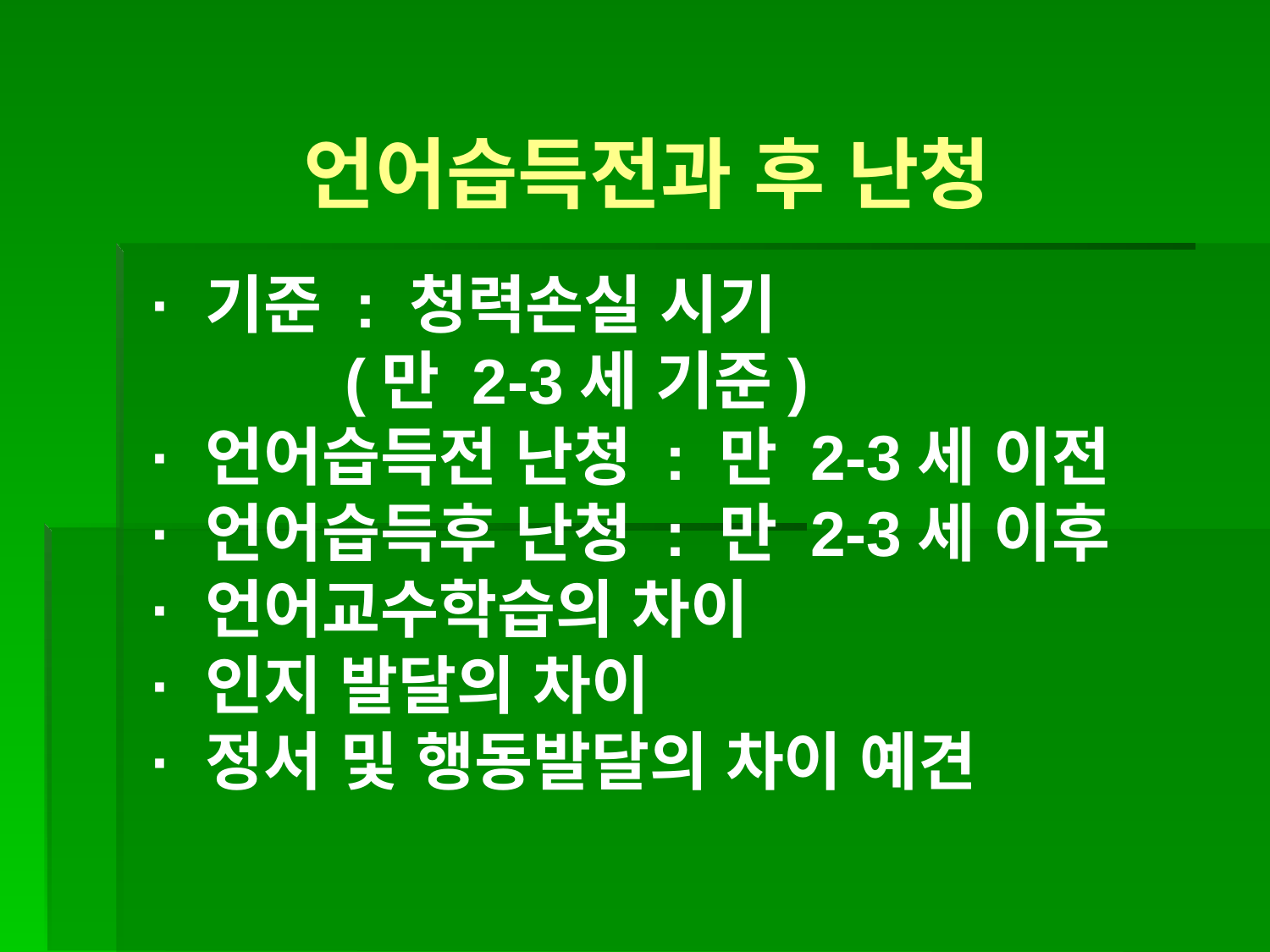

언어습득전과 후 난청
· 기준 : 청력손실 시기
           (만 2-3세 기준)
· 언어습득전 난청 : 만 2-3세 이전
· 언어습득후 난청 : 만 2-3세 이후
· 언어교수학습의 차이
· 인지 발달의 차이
· 정서 및 행동발달의 차이 예견